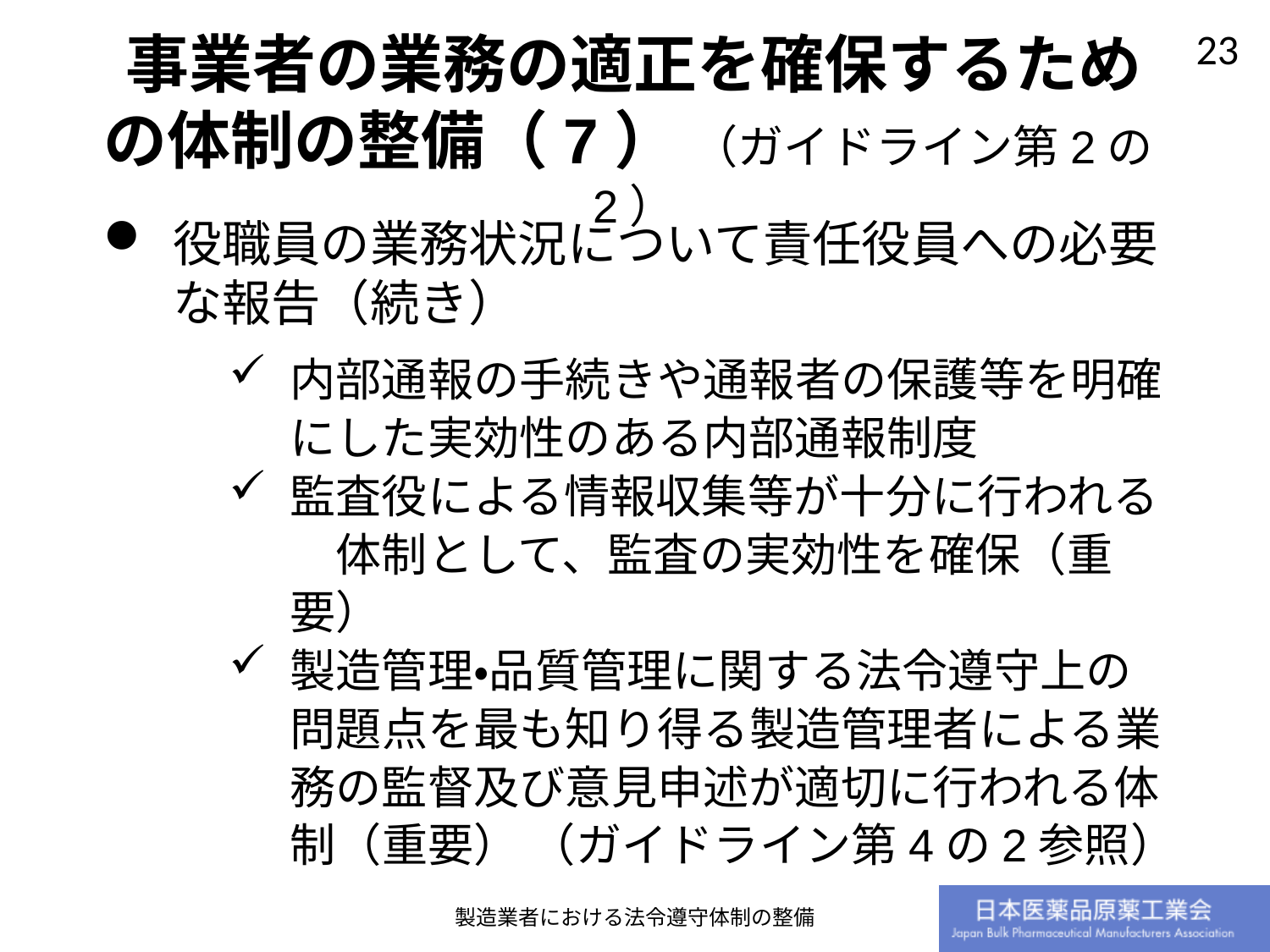

事業者の業務の適正を確保するための体制の整備（7） （ガイドライン第2の2）
役職員の業務状況について責任役員への必要な報告（続き）

内部通報の手続きや通報者の保護等を明確にした実効性のある内部通報制度
監査役による情報収集等が十分に行われる　体制として、監査の実効性を確保（重要）
製造管理・品質管理に関する法令遵守上の　問題点を最も知り得る製造管理者による業務の監督及び意見申述が適切に行われる体制（重要） （ガイドライン第4の2参照）
製造業者における法令遵守体制の整備